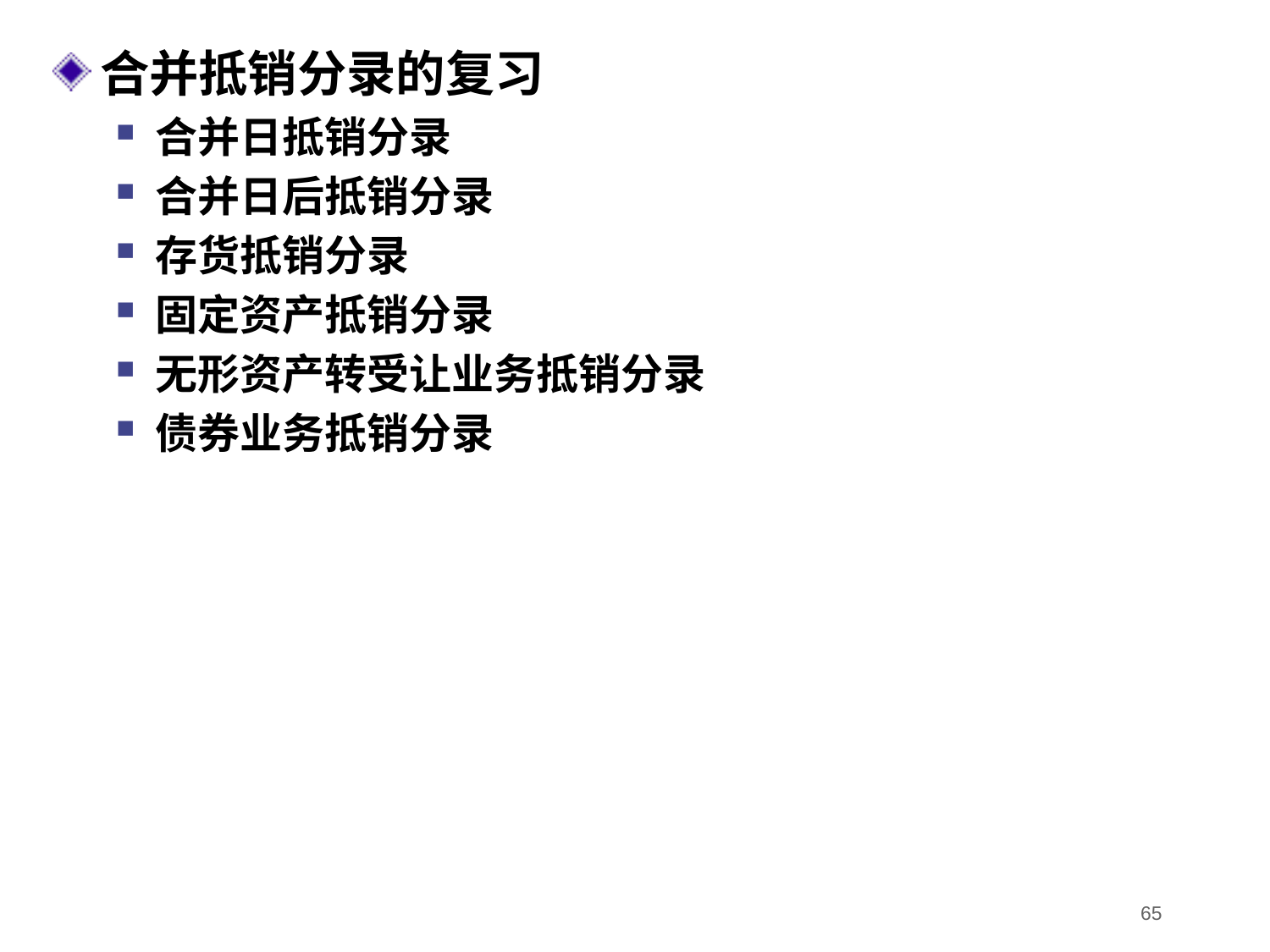

合并抵销分录的复习
合并日抵销分录
合并日后抵销分录
存货抵销分录
固定资产抵销分录
无形资产转受让业务抵销分录
债券业务抵销分录
65